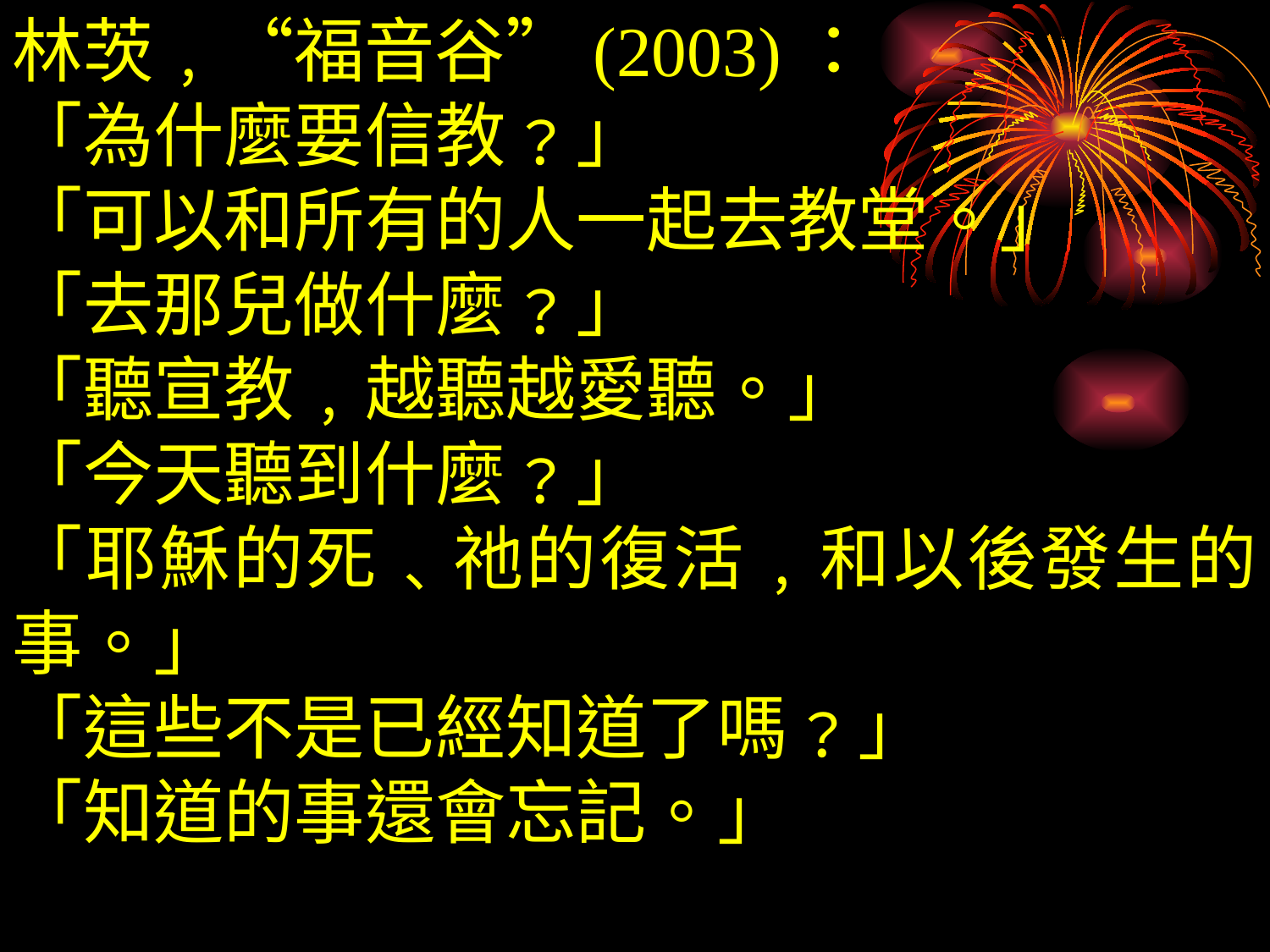

林茨﹐“福音谷”(2003)：
「為什麼要信教﹖」
「可以和所有的人一起去教堂。」
「去那兒做什麼﹖」
「聽宣教﹐越聽越愛聽。」
「今天聽到什麼﹖」
「耶穌的死﹑祂的復活﹐和以後發生的事。」
「這些不是已經知道了嗎﹖」
「知道的事還會忘記。」